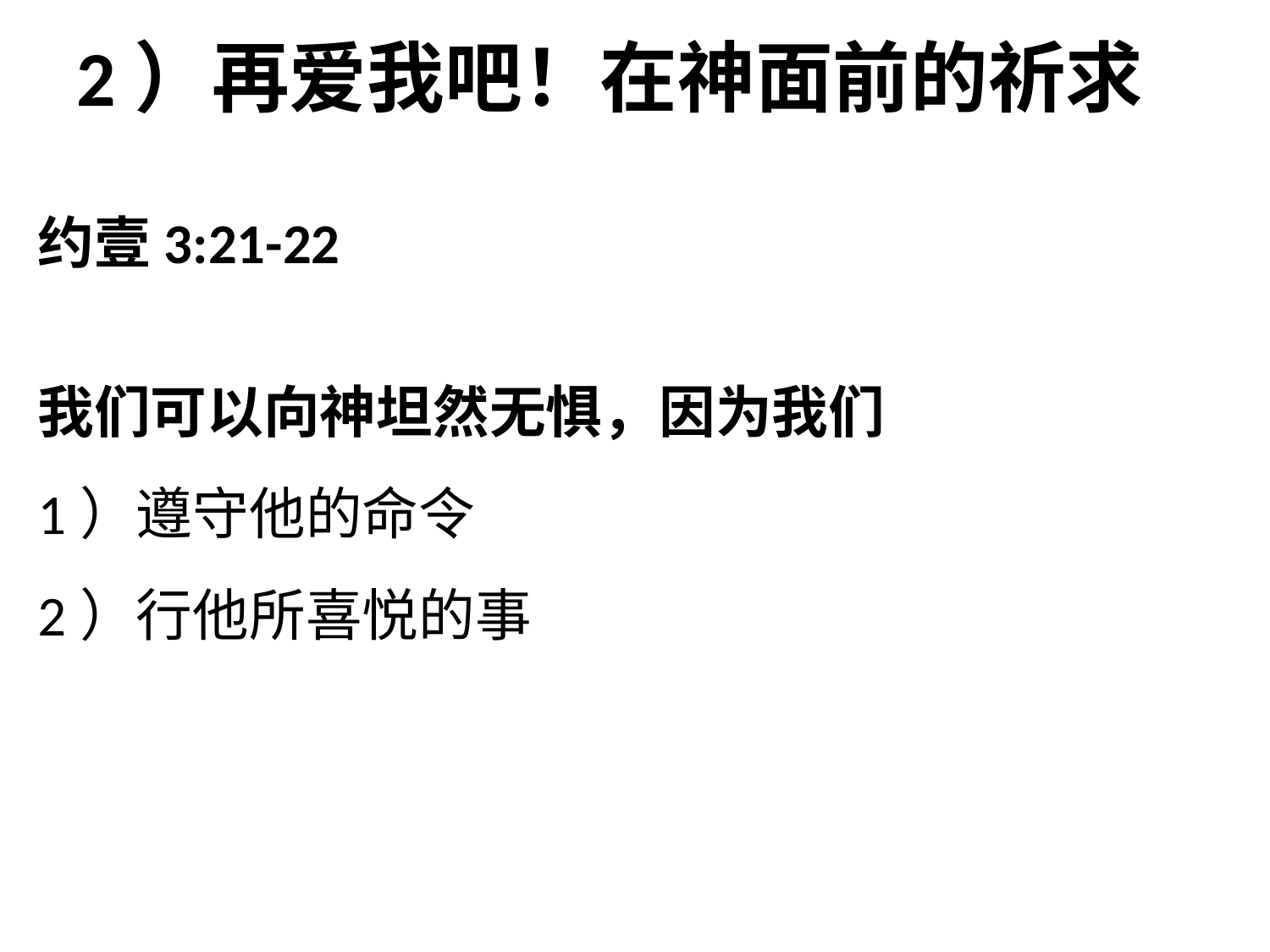

# 2）再爱我吧！在神面前的祈求

约壹3:21-22

我们可以向神坦然无惧，因为我们
1）遵守他的命令
2）行他所喜悦的事